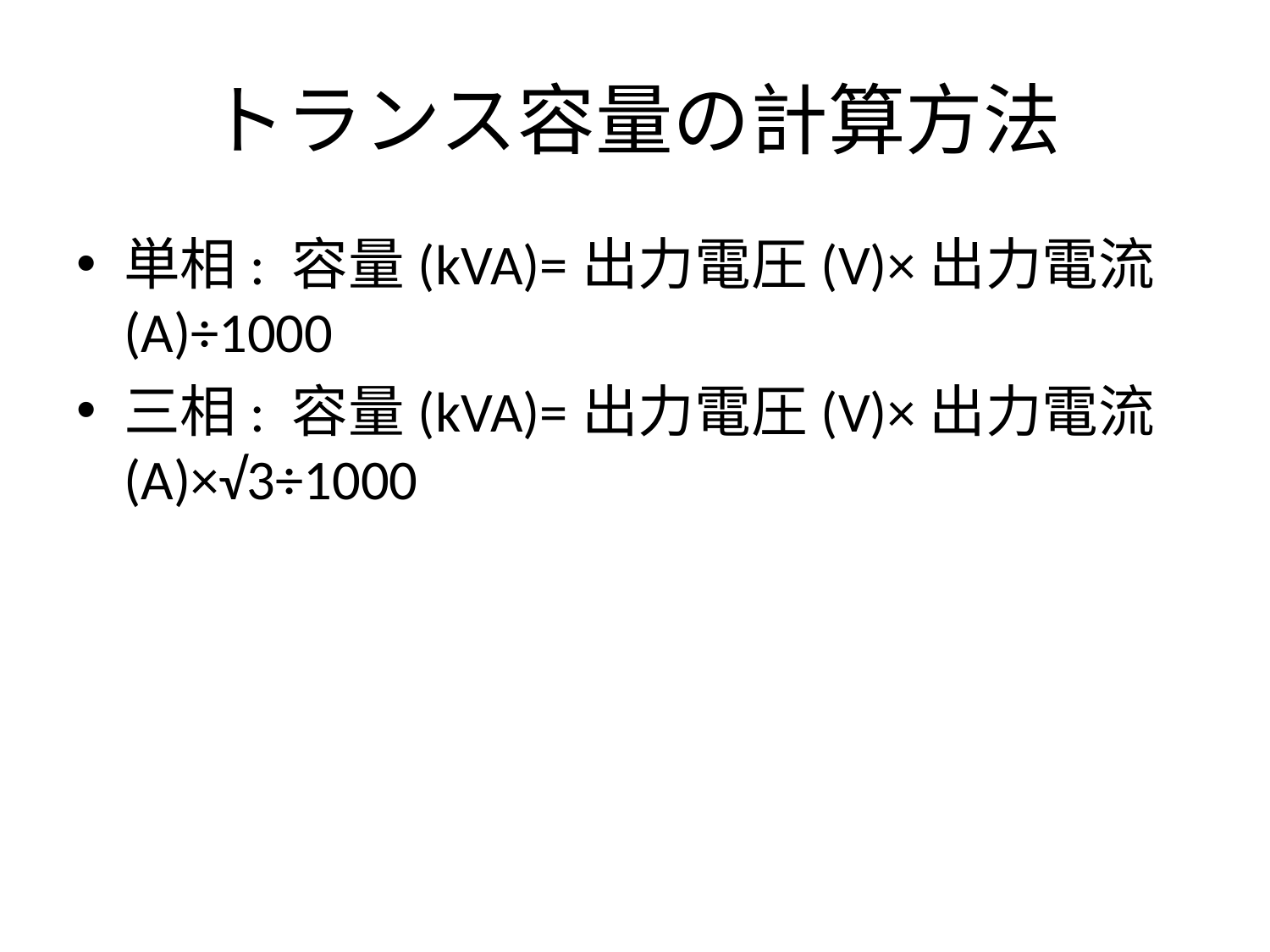

# トランス容量の計算方法
単相: 容量(kVA)=出力電圧(V)×出力電流(A)÷1000
三相: 容量(kVA)=出力電圧(V)×出力電流(A)×√3÷1000